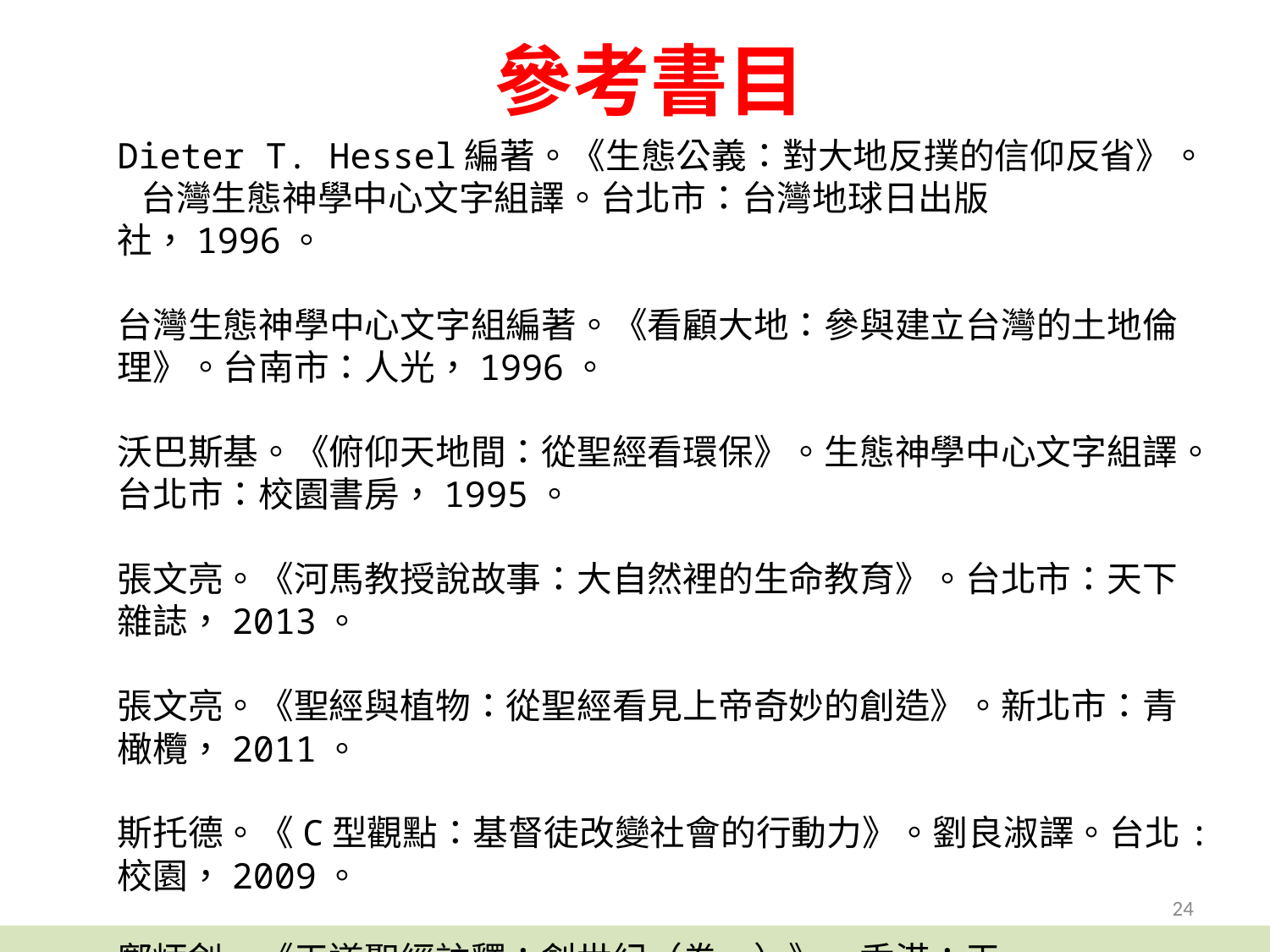

參考書目
Dieter T. Hessel編著。《生態公義：對大地反撲的信仰反省》。   台灣生態神學中心文字組譯。台北市：台灣地球日出版社，1996。

台灣生態神學中心文字組編著。《看顧大地：參與建立台灣的土地倫理》。台南市：人光，1996。

沃巴斯基。《俯仰天地間：從聖經看環保》。生態神學中心文字組譯。台北市：校園書房，1995。

張文亮。《河馬教授說故事：大自然裡的生命教育》。台北市：天下雜誌，2013。

張文亮。《聖經與植物：從聖經看見上帝奇妙的創造》。新北市：青橄欖，2011。

斯托德。《C型觀點：基督徒改變社會的行動力》。劉良淑譯。台北:校園，2009。

鄺炳釗。《天道聖經註釋：創世紀（卷一）》。香港：天道，1997。
24